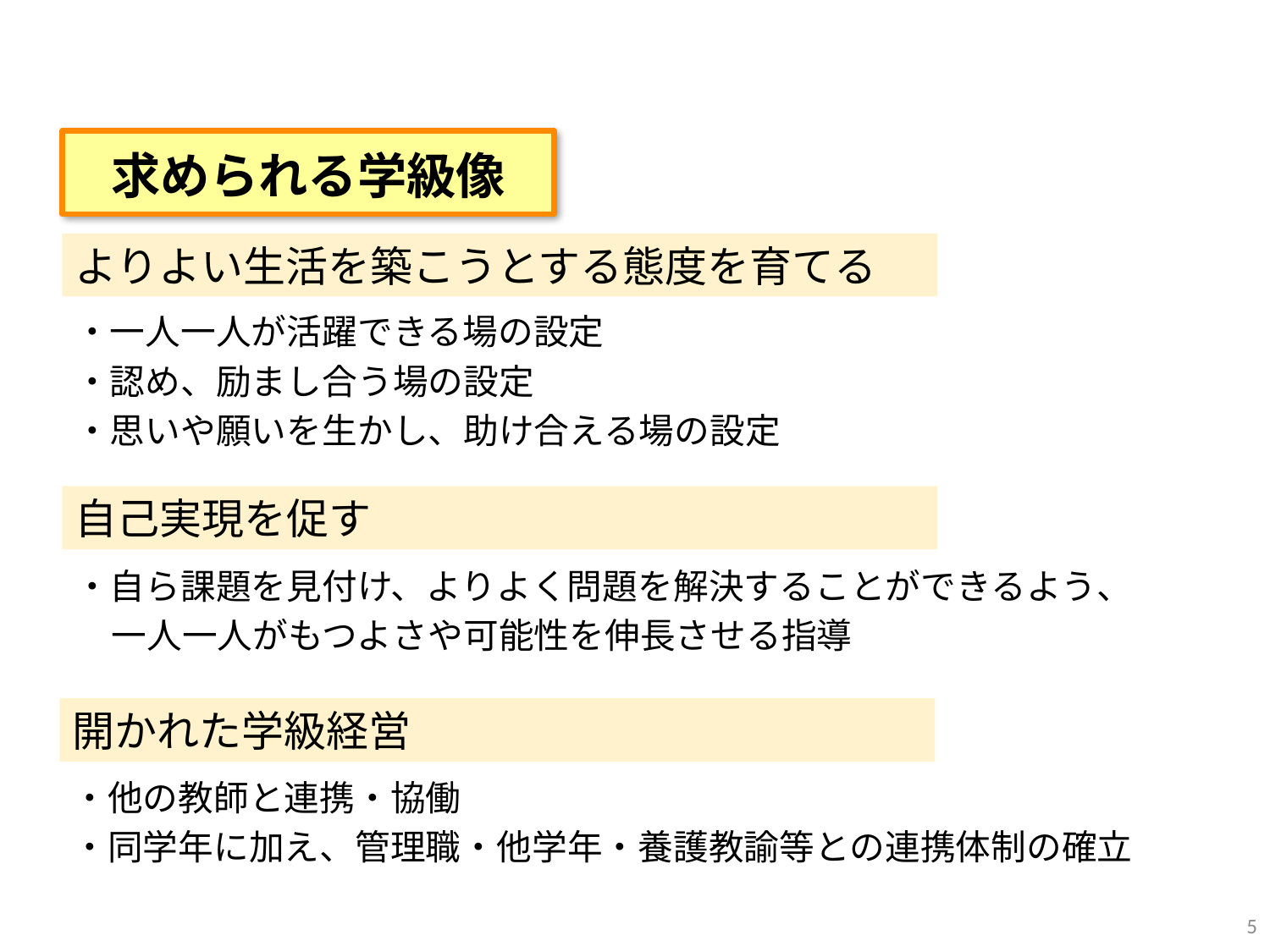

求められる学級像
よりよい生活を築こうとする態度を育てる
・一人一人が活躍できる場の設定
・認め、励まし合う場の設定
・思いや願いを生かし、助け合える場の設定
自己実現を促す
・自ら課題を見付け、よりよく問題を解決することができるよう、一人一人がもつよさや可能性を伸長させる指導
開かれた学級経営
・他の教師と連携・協働
・同学年に加え、管理職・他学年・養護教諭等との連携体制の確立
5